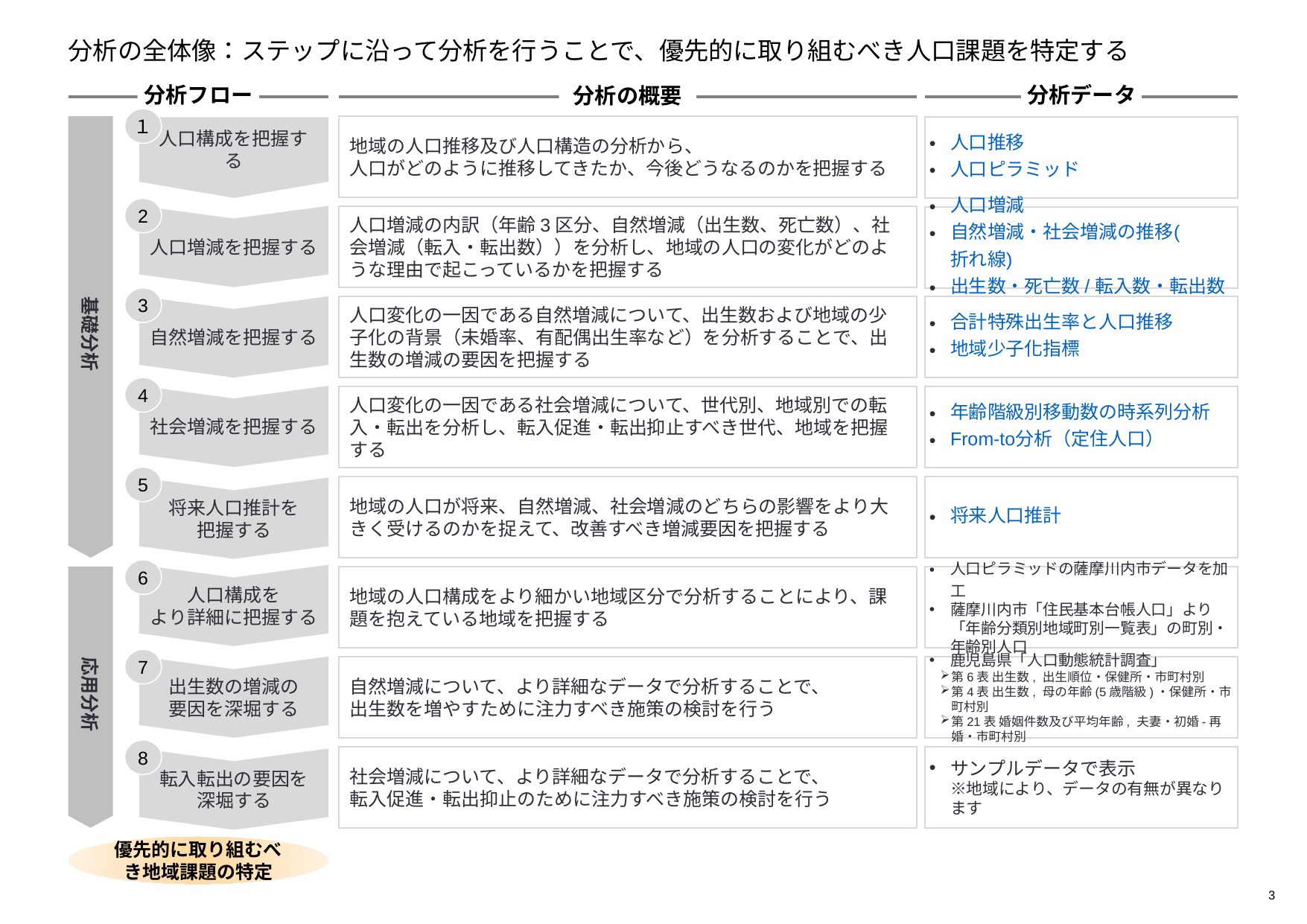

分析の全体像：ステップに沿って分析を行うことで、優先的に取り組むべき人口課題を特定する
分析フロー
分析データ
分析の概要
１
地域の人口推移及び人口構造の分析から、
人口がどのように推移してきたか、今後どうなるのかを把握する
人口推移
人口ピラミッド
人口構成を把握する
人口増減を把握する
2
人口増減の内訳（年齢3区分、自然増減（出生数、死亡数）、社会増減（転入・転出数））を分析し、地域の人口の変化がどのような理由で起こっているかを把握する
人口増減
自然増減・社会増減の推移(折れ線)
出生数・死亡数 / 転入数・転出数
自然増減を把握する
3
人口変化の一因である自然増減について、出生数および地域の少子化の背景（未婚率、有配偶出生率など）を分析することで、出生数の増減の要因を把握する
合計特殊出生率と人口推移
地域少子化指標
基礎分析
社会増減を把握する
4
人口変化の一因である社会増減について、世代別、地域別での転入・転出を分析し、転入促進・転出抑止すべき世代、地域を把握する
年齢階級別移動数の時系列分析
From-to分析（定住人口）
将来人口推計を
把握する
5
地域の人口が将来、自然増減、社会増減のどちらの影響をより大きく受けるのかを捉えて、改善すべき増減要因を把握する
将来人口推計
人口構成を
より詳細に把握する
6
地域の人口構成をより細かい地域区分で分析することにより、課題を抱えている地域を把握する
人口ピラミッドの薩摩川内市データを加工
薩摩川内市「住民基本台帳人口」より「年齢分類別地域町別一覧表」の町別・年齢別人口
出生数の増減の
要因を深堀する
7
自然増減について、より詳細なデータで分析することで、
出生数を増やすために注力すべき施策の検討を行う
鹿児島県「人口動態統計調査」
第6表 出生数, 出生順位・保健所・市町村別
第4表 出生数, 母の年齢(5歳階級)・保健所・市町村別
第21表 婚姻件数及び平均年齢, 夫妻・初婚-再婚・市町村別
応用分析
転入転出の要因を
深堀する
8
社会増減について、より詳細なデータで分析することで、
転入促進・転出抑止のために注力すべき施策の検討を行う
サンプルデータで表示
※地域により、データの有無が異なります
優先的に取り組むべき地域課題の特定